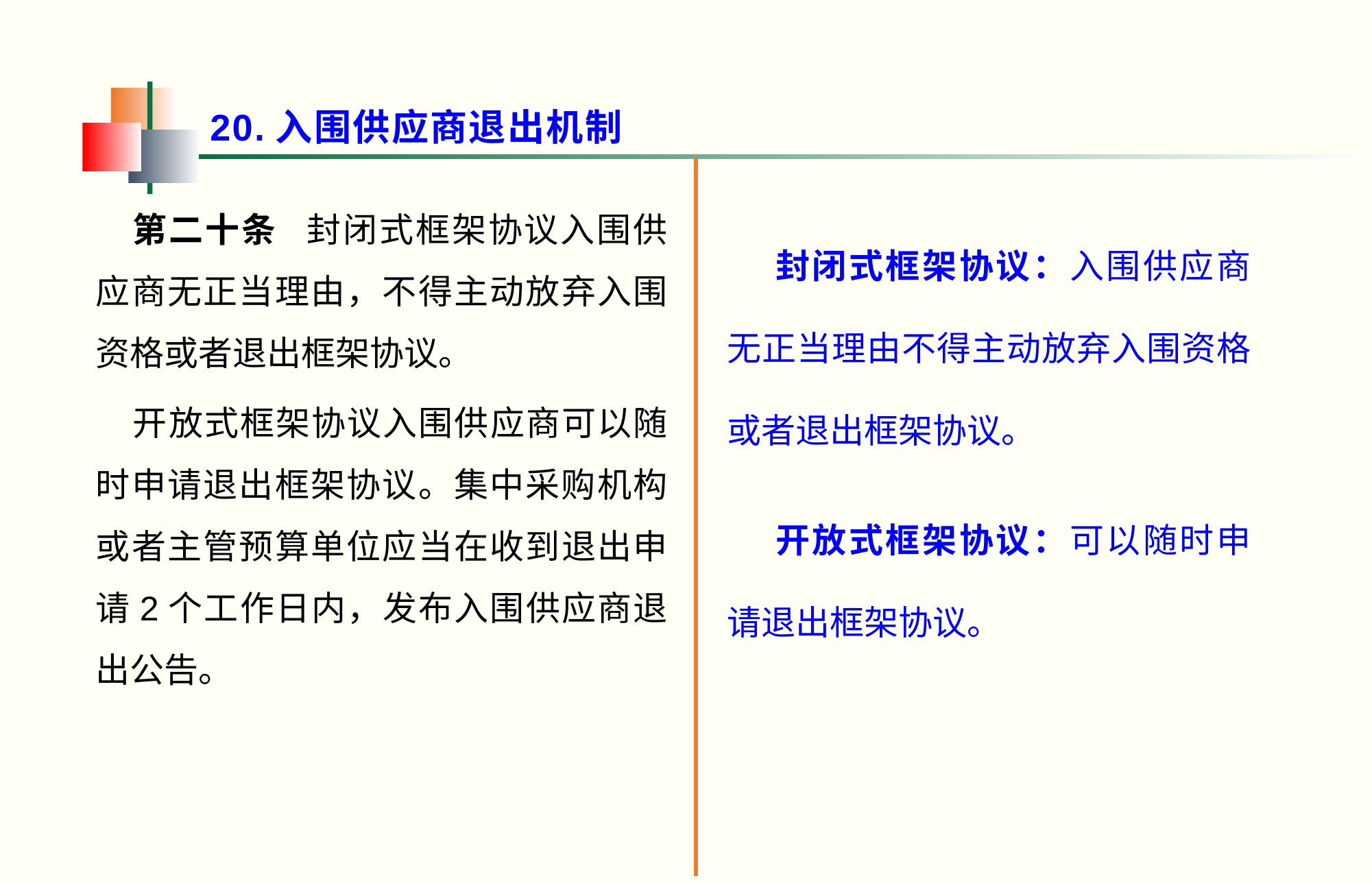

20.入围供应商退出机制
第二十条   封闭式框架协议入围供应商无正当理由，不得主动放弃入围资格或者退出框架协议。
开放式框架协议入围供应商可以随时申请退出框架协议。集中采购机构或者主管预算单位应当在收到退出申请2个工作日内，发布入围供应商退出公告。

封闭式框架协议：入围供应商无正当理由不得主动放弃入围资格或者退出框架协议。

开放式框架协议：可以随时申请退出框架协议。